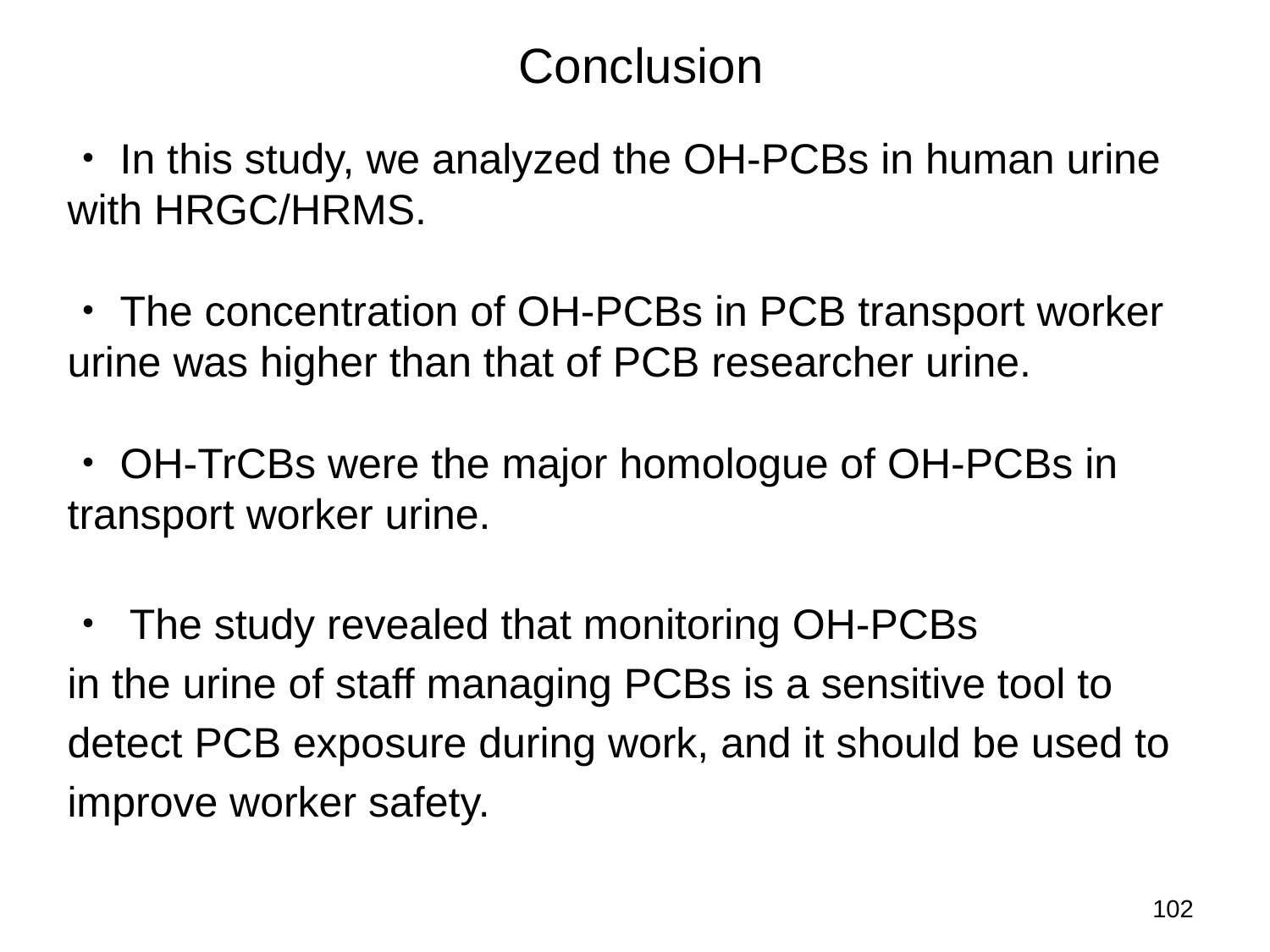

Conclusion
・In this study, we analyzed the OH-PCBs in human urine with HRGC/HRMS.

・The concentration of OH-PCBs in PCB transport worker urine was higher than that of PCB researcher urine.

・OH-TrCBs were the major homologue of OH-PCBs in transport worker urine.

・ The study revealed that monitoring OH-PCBs
in the urine of staff managing PCBs is a sensitive tool to
detect PCB exposure during work, and it should be used to
improve worker safety.
102